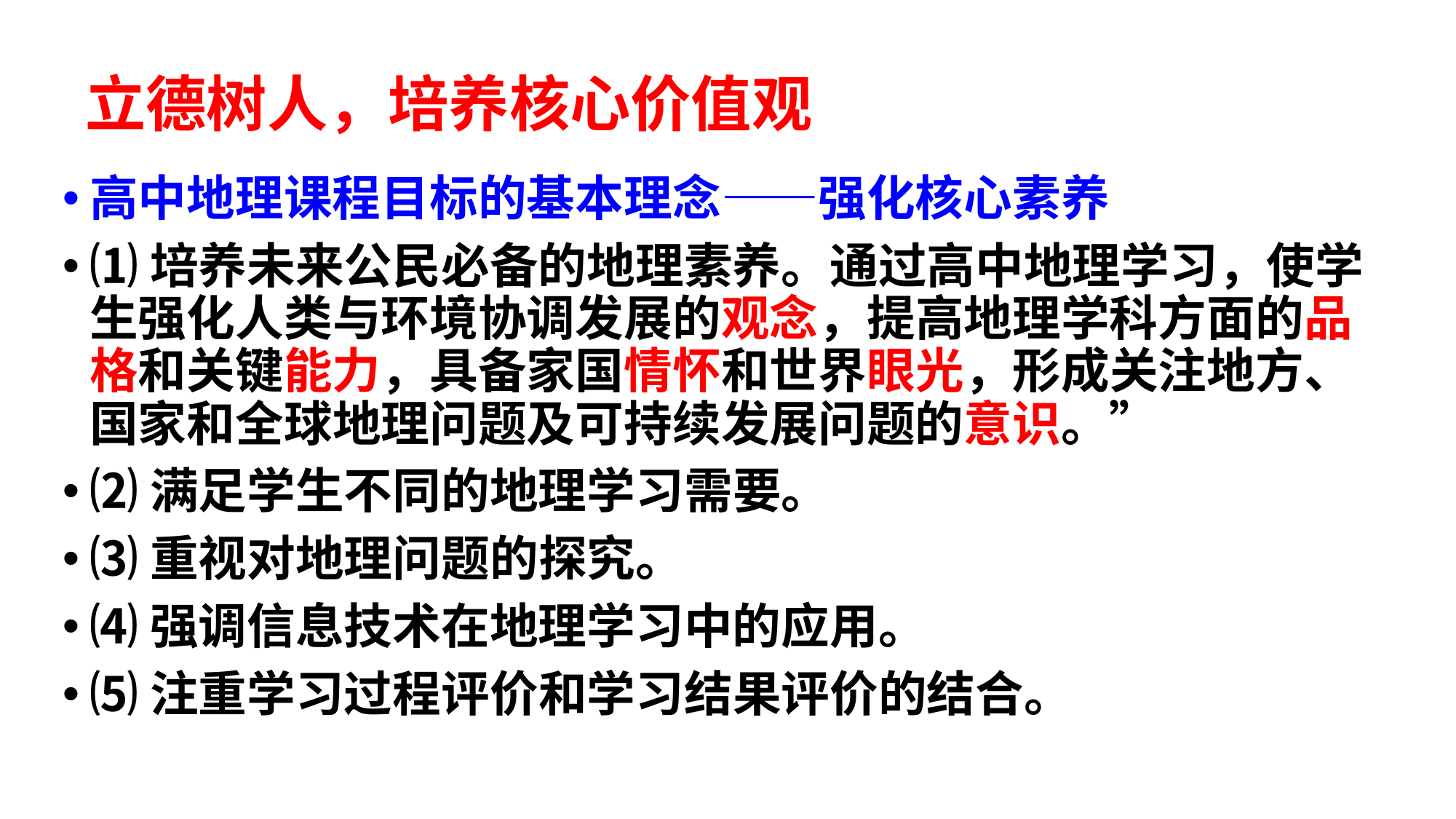

# 立德树人，培养核心价值观
高中地理课程目标的基本理念——强化核心素养
⑴培养未来公民必备的地理素养。通过高中地理学习，使学生强化人类与环境协调发展的观念，提高地理学科方面的品格和关键能力，具备家国情怀和世界眼光，形成关注地方、国家和全球地理问题及可持续发展问题的意识。”
⑵满足学生不同的地理学习需要。
⑶重视对地理问题的探究。
⑷强调信息技术在地理学习中的应用。
⑸注重学习过程评价和学习结果评价的结合。